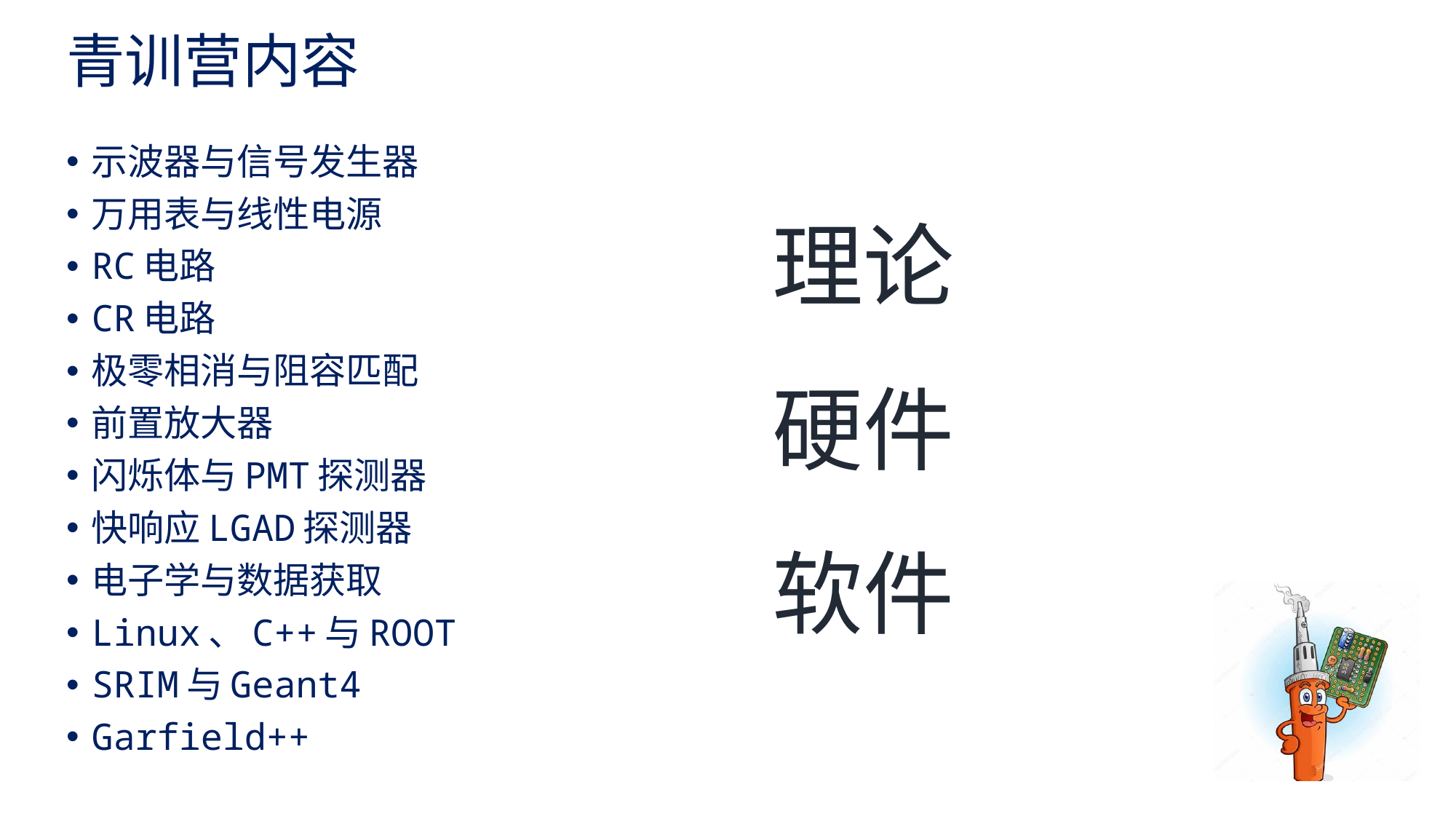

# 青训营内容
理论
硬件
软件
示波器与信号发生器
万用表与线性电源
RC电路
CR电路
极零相消与阻容匹配
前置放大器
闪烁体与PMT探测器
快响应LGAD探测器
电子学与数据获取
Linux、C++与ROOT
SRIM与Geant4
Garfield++